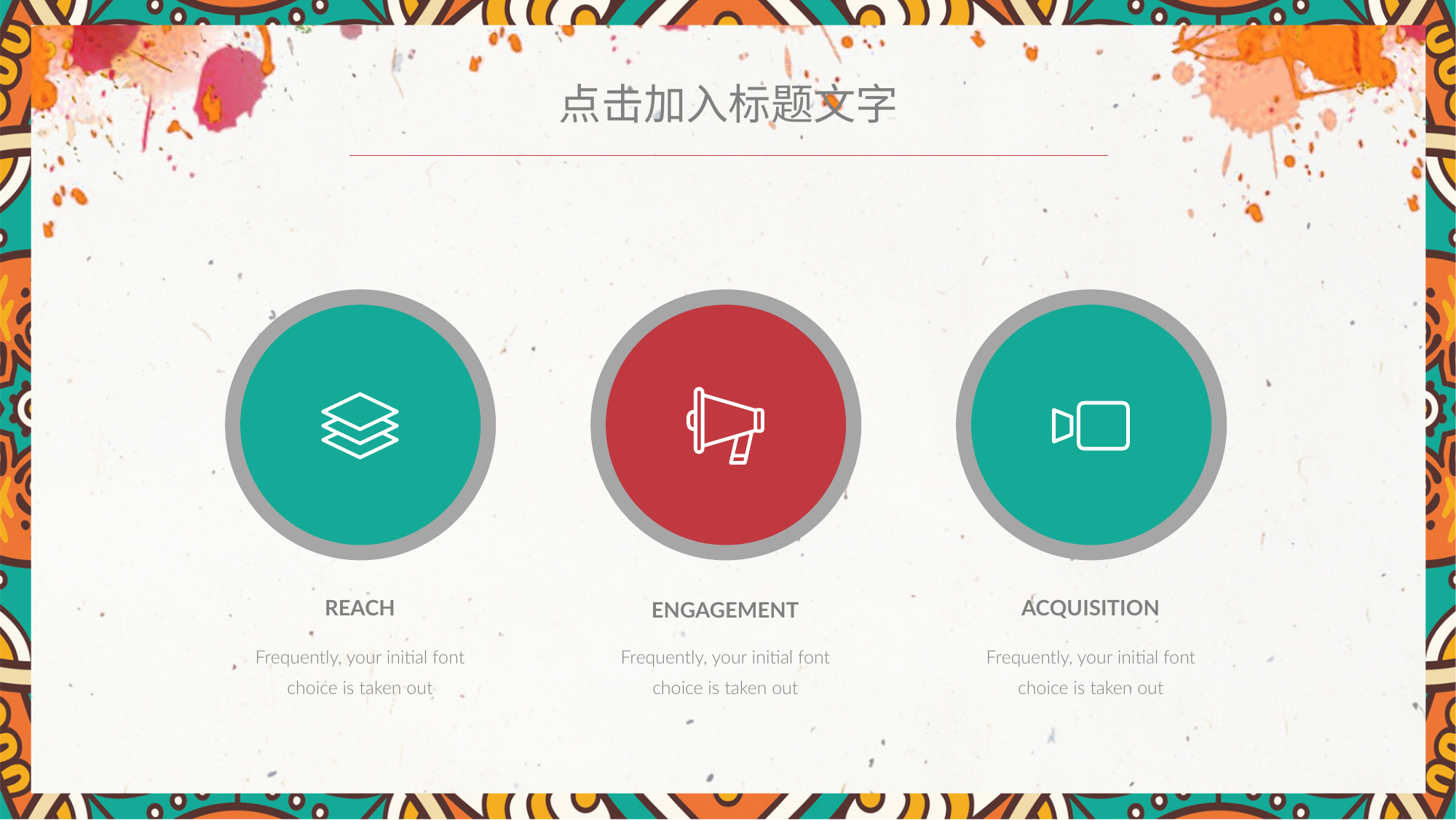

点击加入标题文字

ACQUISITION
REACH
ENGAGEMENT
Frequently, your initial font choice is taken out
Frequently, your initial font choice is taken out
Frequently, your initial font choice is taken out